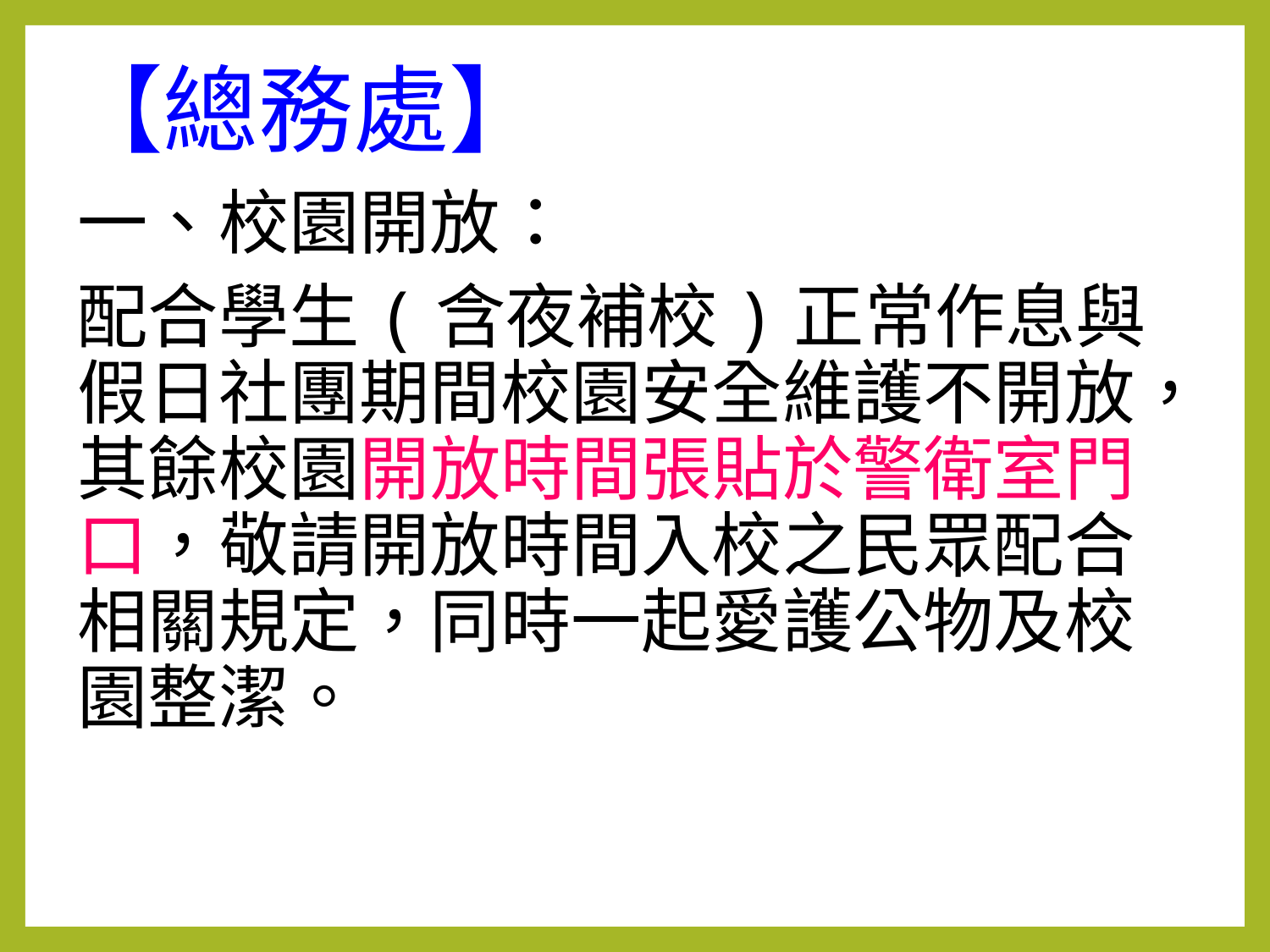

# 【總務處】
一、校園開放：
配合學生(含夜補校)正常作息與假日社團期間校園安全維護不開放，其餘校園開放時間張貼於警衛室門口，敬請開放時間入校之民眾配合相關規定，同時一起愛護公物及校園整潔。